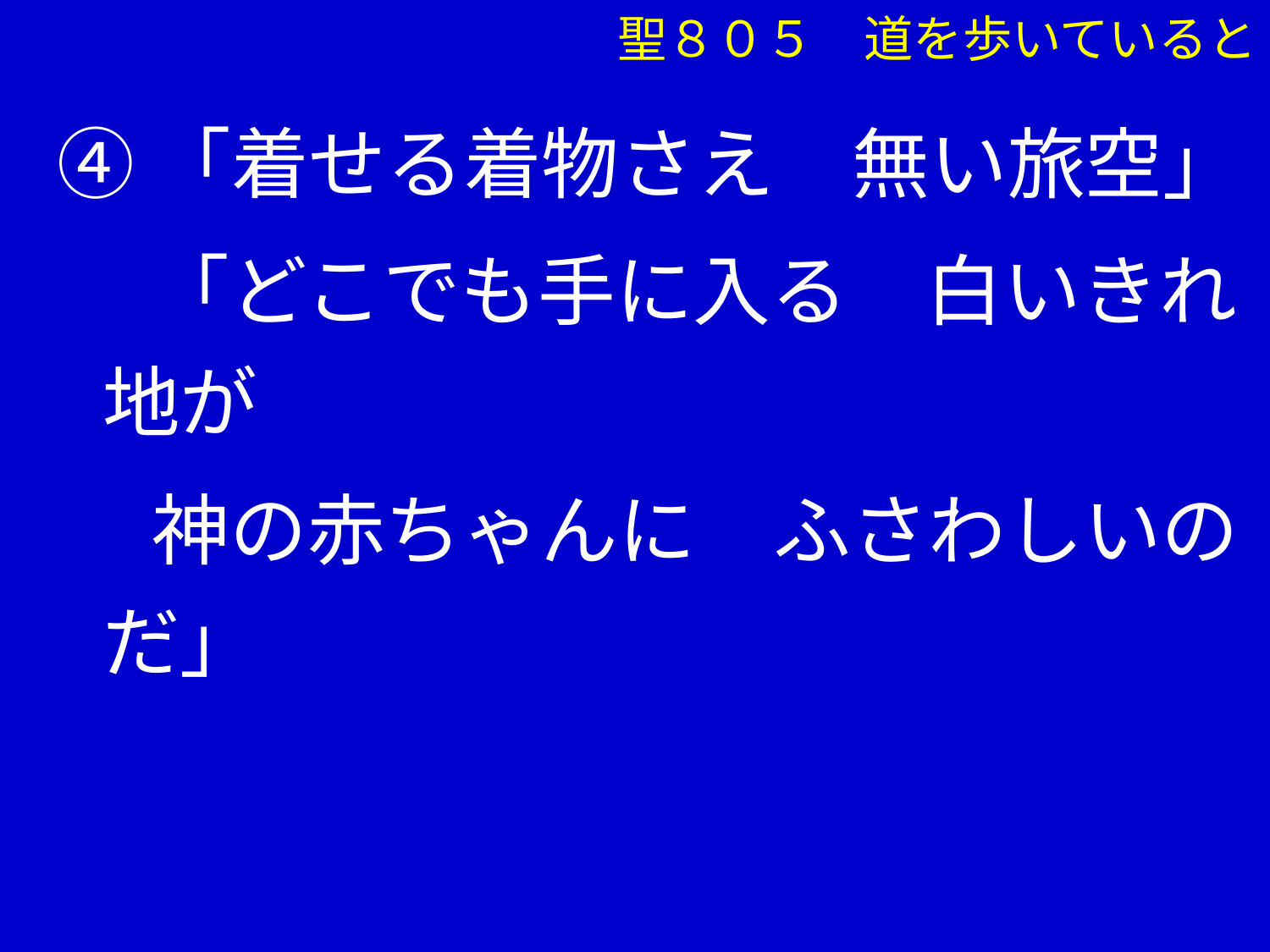

聖８０５　道を歩いていると
④「着せる着物さえ　無い旅空」
　 「どこでも手に入る　白いきれ地が
　 神の赤ちゃんに　ふさわしいのだ」